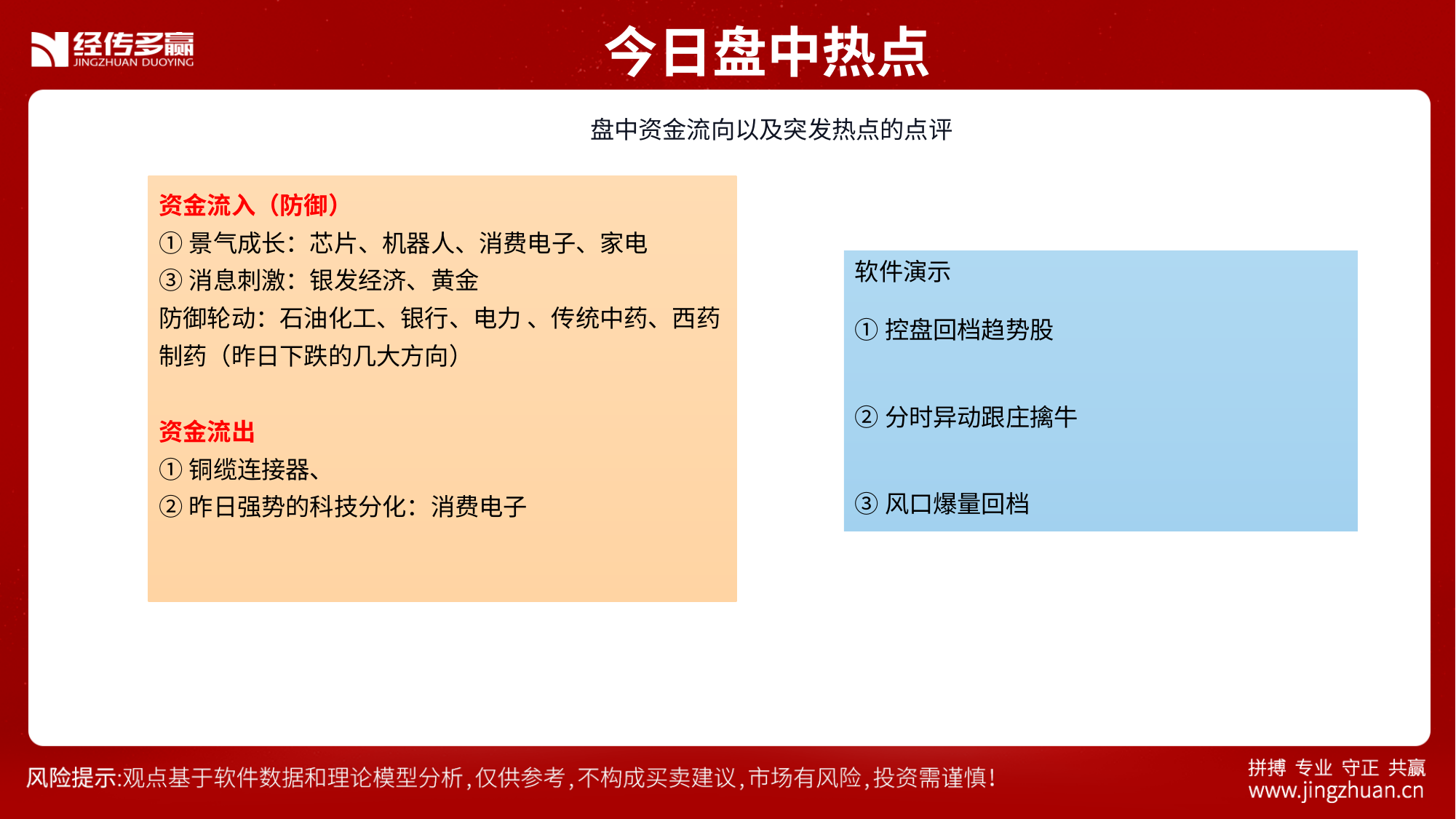

今日盘中热点
          盘中资金流向以及突发热点的点评
资金流入（防御）
①景气成长：芯片、机器人、消费电子、家电
③消息刺激：银发经济、黄金
防御轮动：石油化工、银行、电力 、传统中药、西药制药（昨日下跌的几大方向）

资金流出
①铜缆连接器、
②昨日强势的科技分化：消费电子
软件演示

①控盘回档趋势股

②分时异动跟庄擒牛

③风口爆量回档